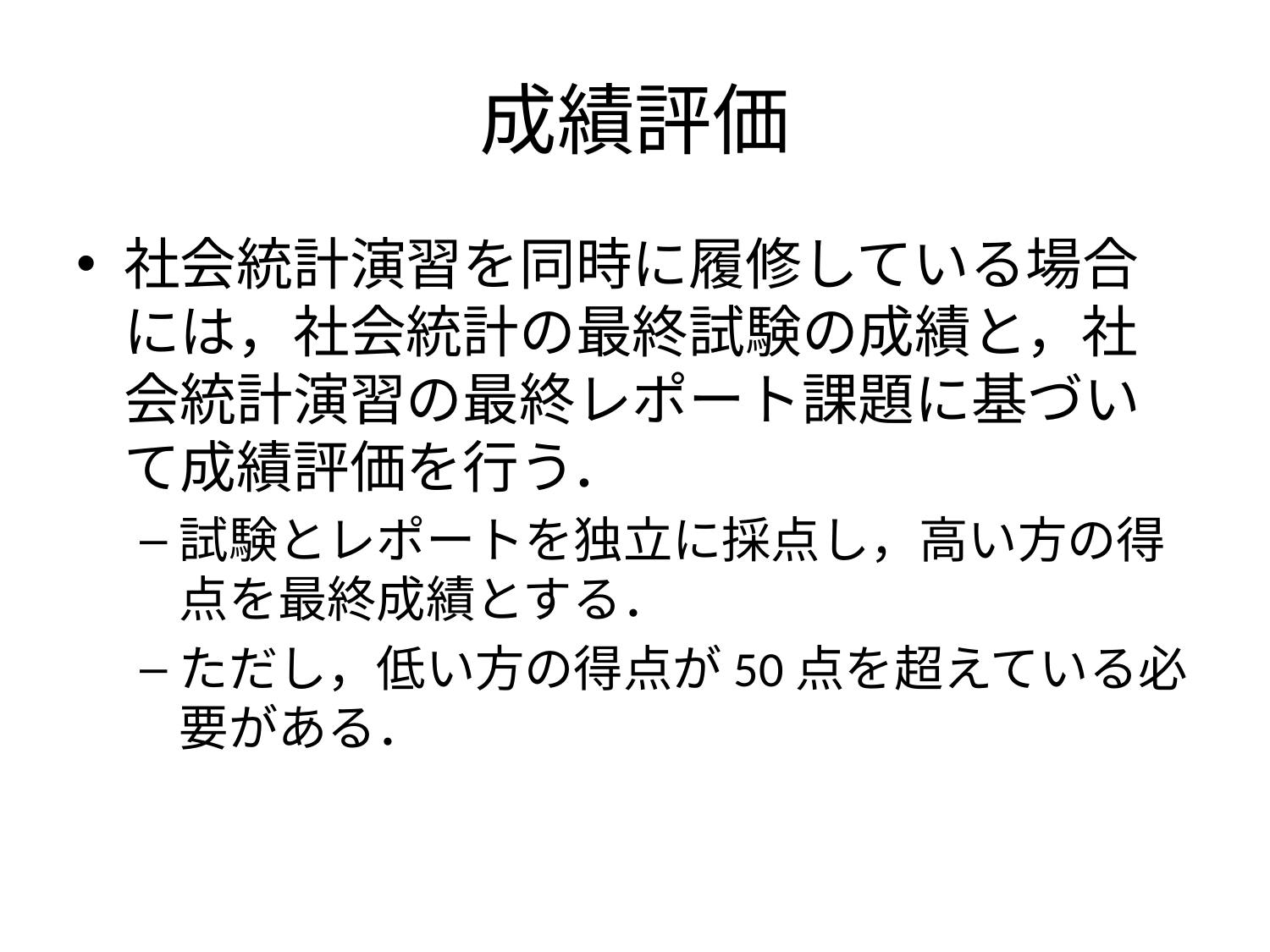

# 成績評価
社会統計演習を同時に履修している場合には，社会統計の最終試験の成績と，社会統計演習の最終レポート課題に基づいて成績評価を行う．
試験とレポートを独立に採点し，高い方の得点を最終成績とする．
ただし，低い方の得点が50点を超えている必要がある．